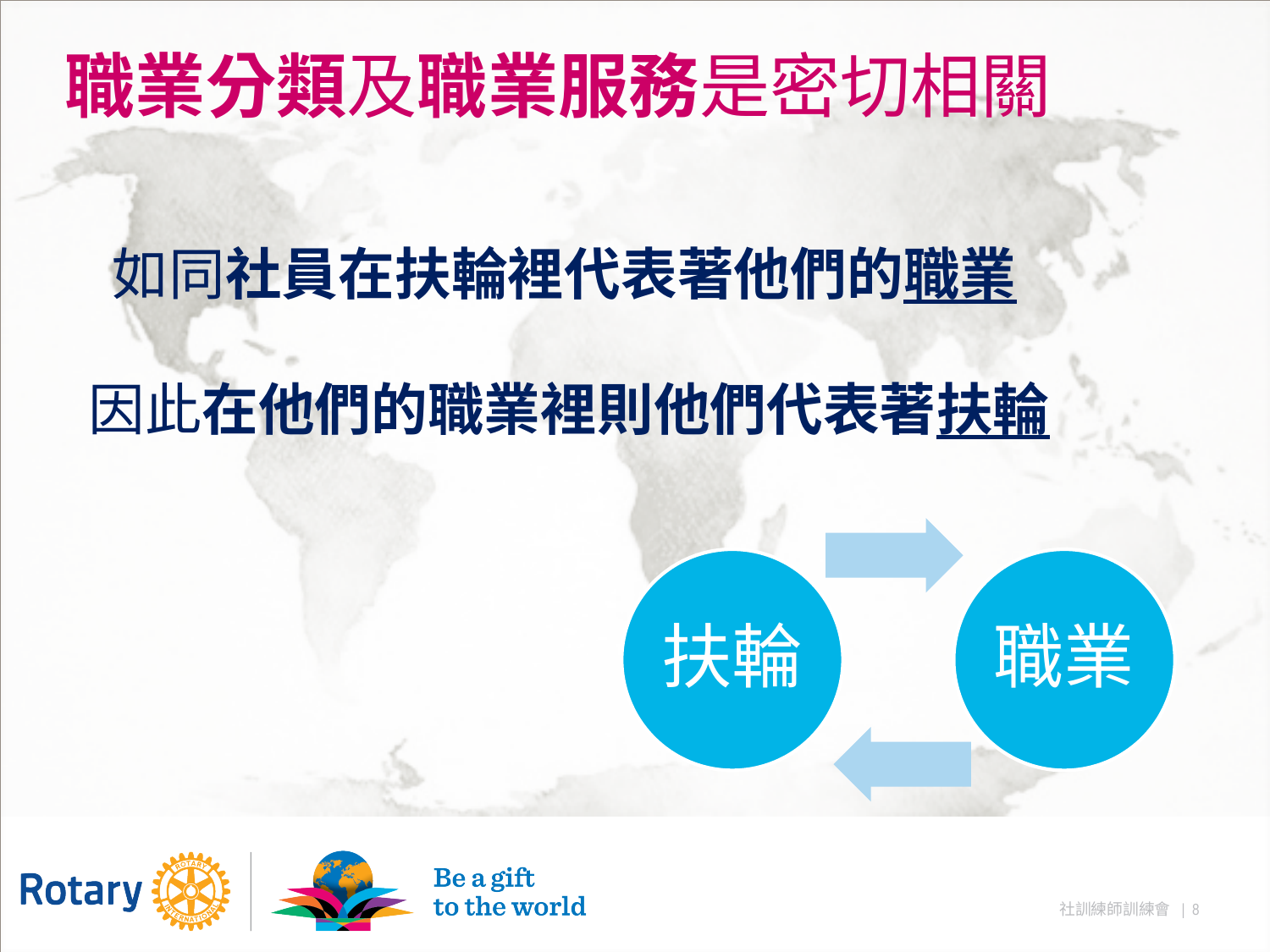

# 職業分類及職業服務是密切相關
  如同社員在扶輪裡代表著他們的職業
 因此在他們的職業裡則他們代表著扶輪
扶輪

職業